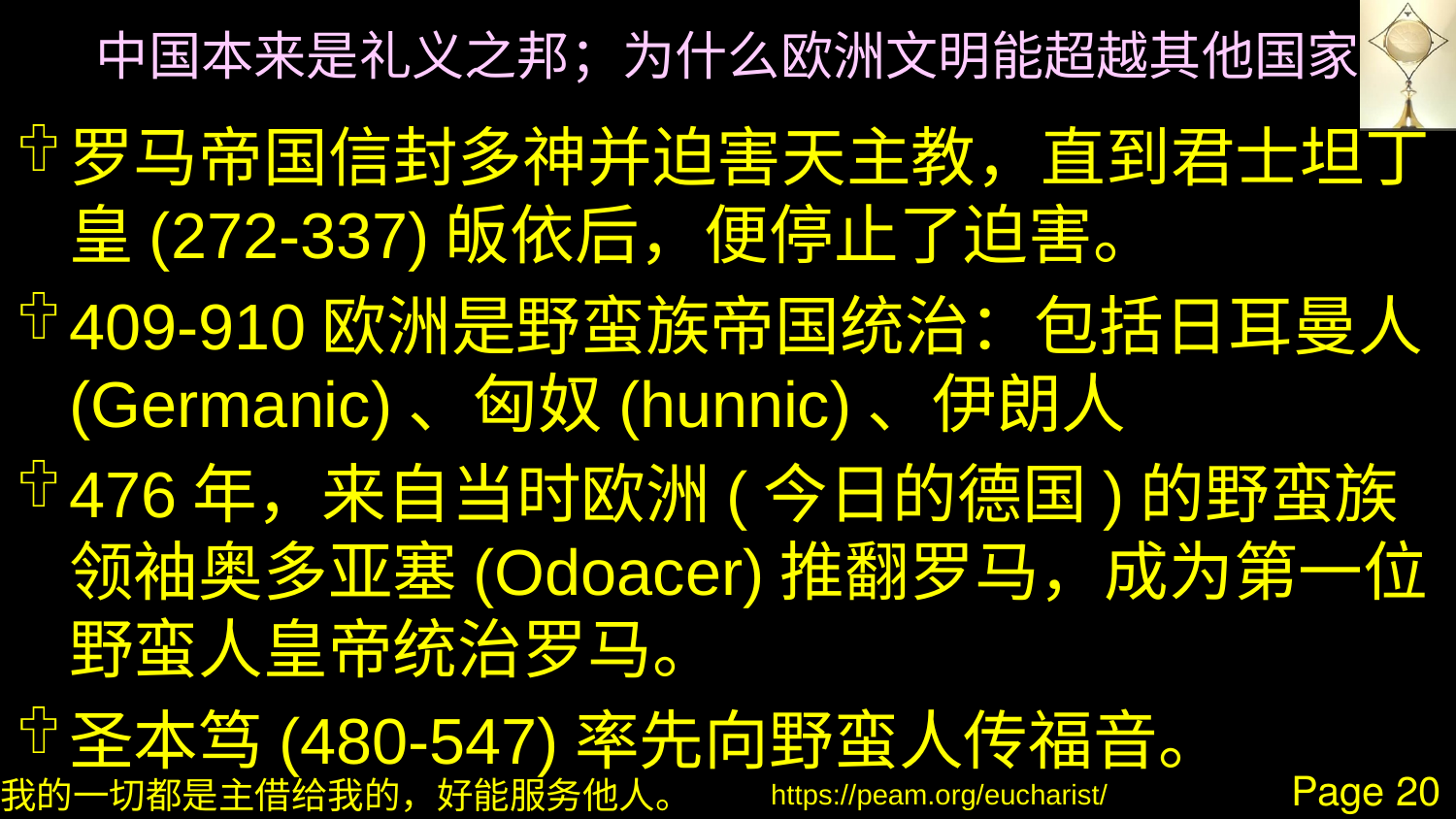

# 中国本来是礼义之邦；为什么欧洲文明能超越其他国家
罗马帝国信封多神并迫害天主教，直到君士坦丁皇(272-337)皈依后，便停止了迫害。
409-910欧洲是野蛮族帝国统治：包括日耳曼人(Germanic)、匈奴(hunnic)、伊朗人
476年，来自当时欧洲(今日的德国)的野蛮族领袖奥多亚塞(Odoacer)推翻罗马，成为第一位野蛮人皇帝统治罗马。
圣本笃(480-547)率先向野蛮人传福音。